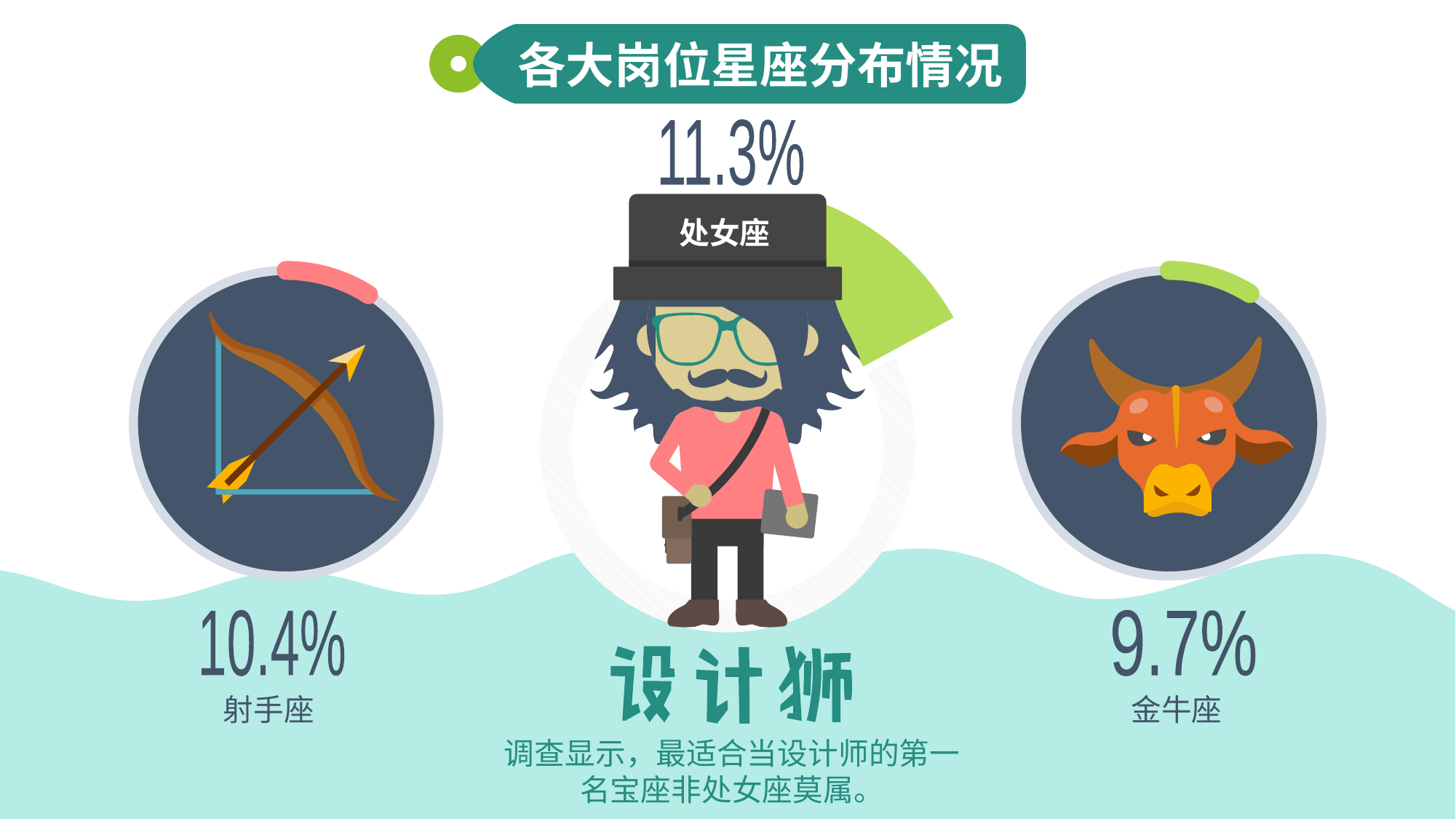

各大岗位星座分布情况

11.3%

处女座

10.4%
9.7%
射手座
金牛座

调查显示，最适合当设计师的第一名宝座非处女座莫属。